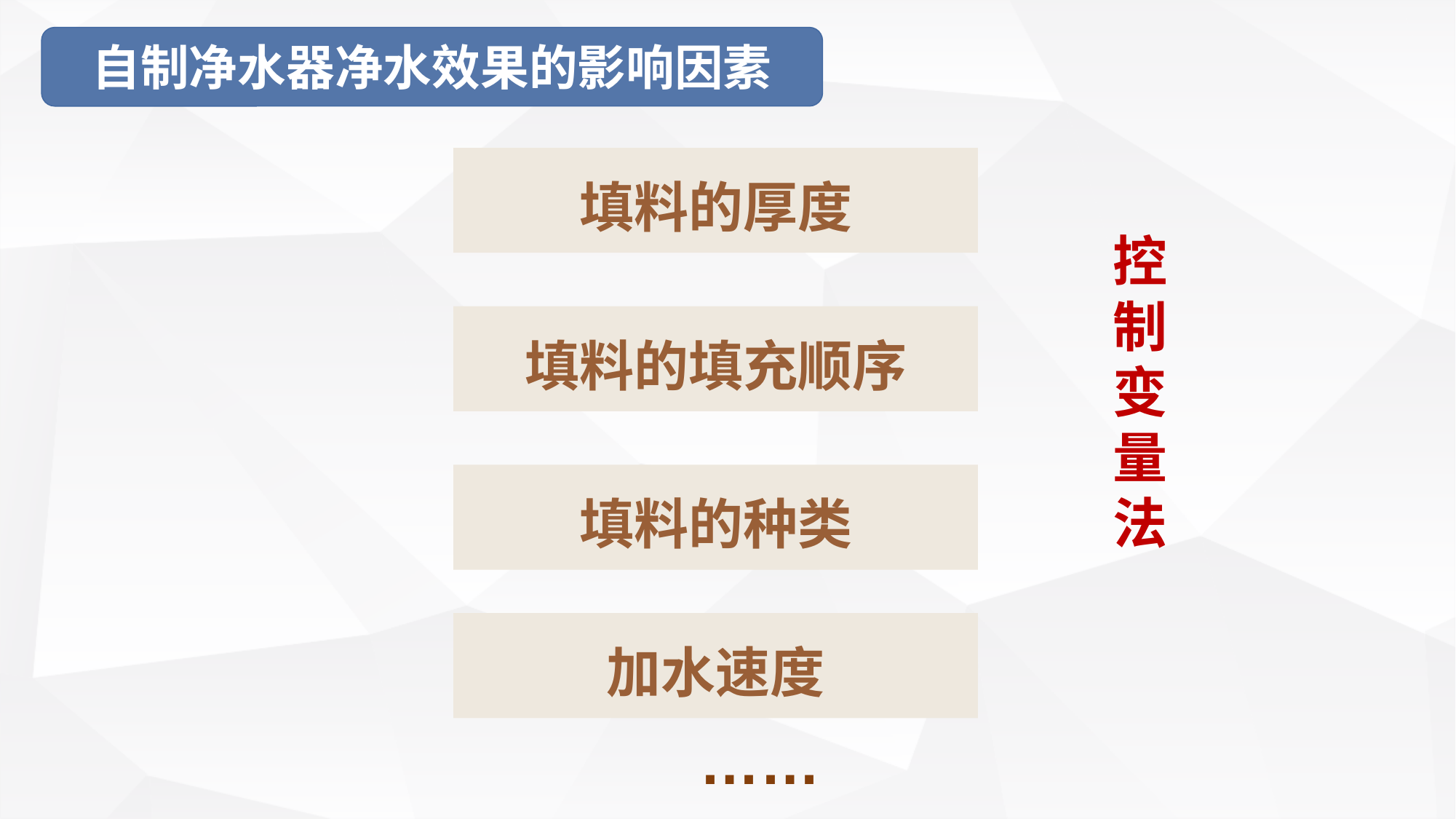

自制净水器净水效果的影响因素
填料的厚度
控制变量法
填料的填充顺序
填料的种类
加水速度
……